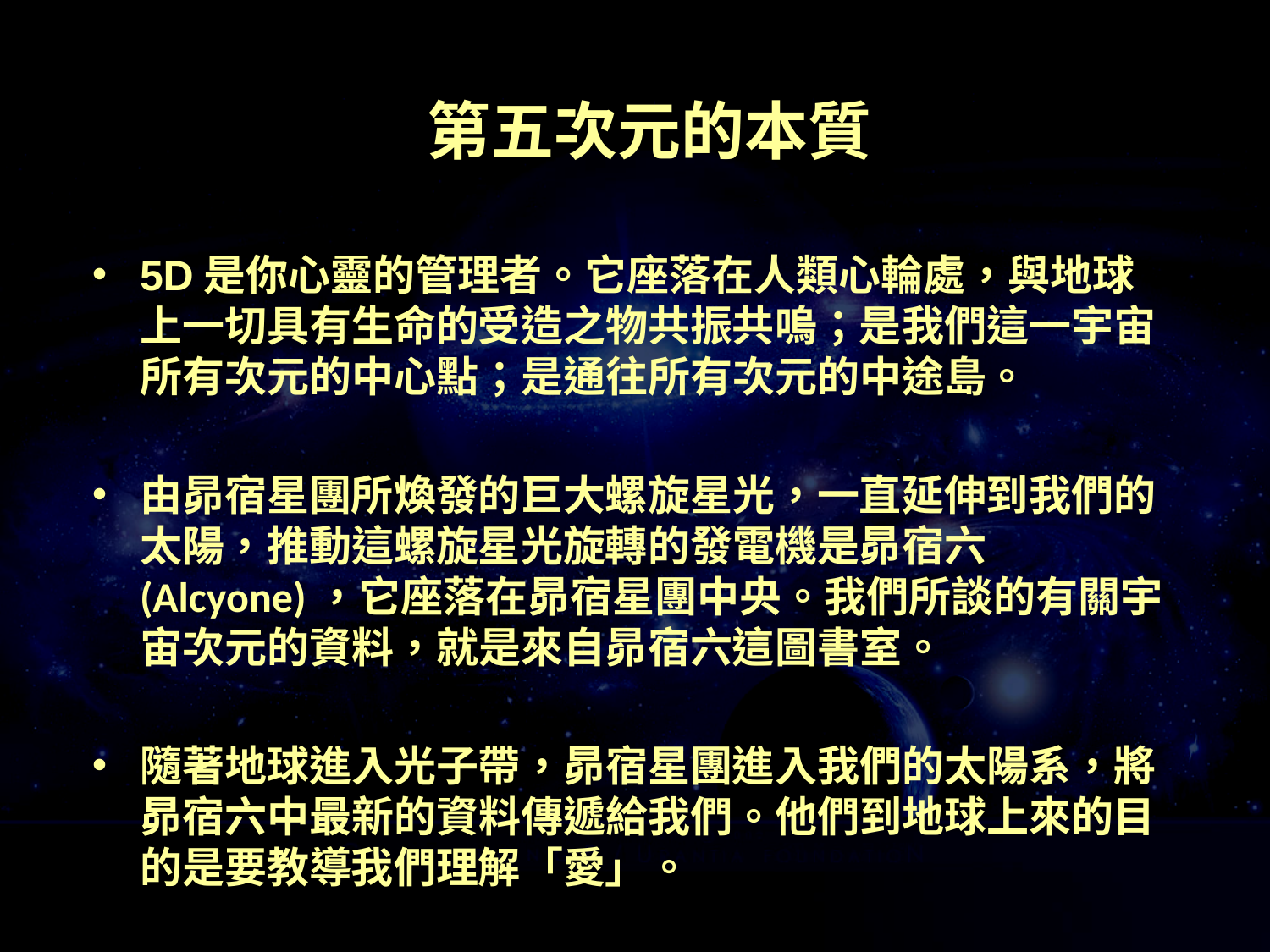

# 第五次元的本質
5D是你心靈的管理者。它座落在人類心輪處，與地球上一切具有生命的受造之物共振共嗚；是我們這一宇宙所有次元的中心點；是通往所有次元的中途島。

由昴宿星團所煥發的巨大螺旋星光，一直延伸到我們的太陽，推動這螺旋星光旋轉的發電機是昴宿六(Alcyone)，它座落在昴宿星團中央。我們所談的有關宇宙次元的資料，就是來自昴宿六這圖書室。

隨著地球進入光子帶，昴宿星團進入我們的太陽系，將昴宿六中最新的資料傳遞給我們。他們到地球上來的目的是要教導我們理解「愛」。